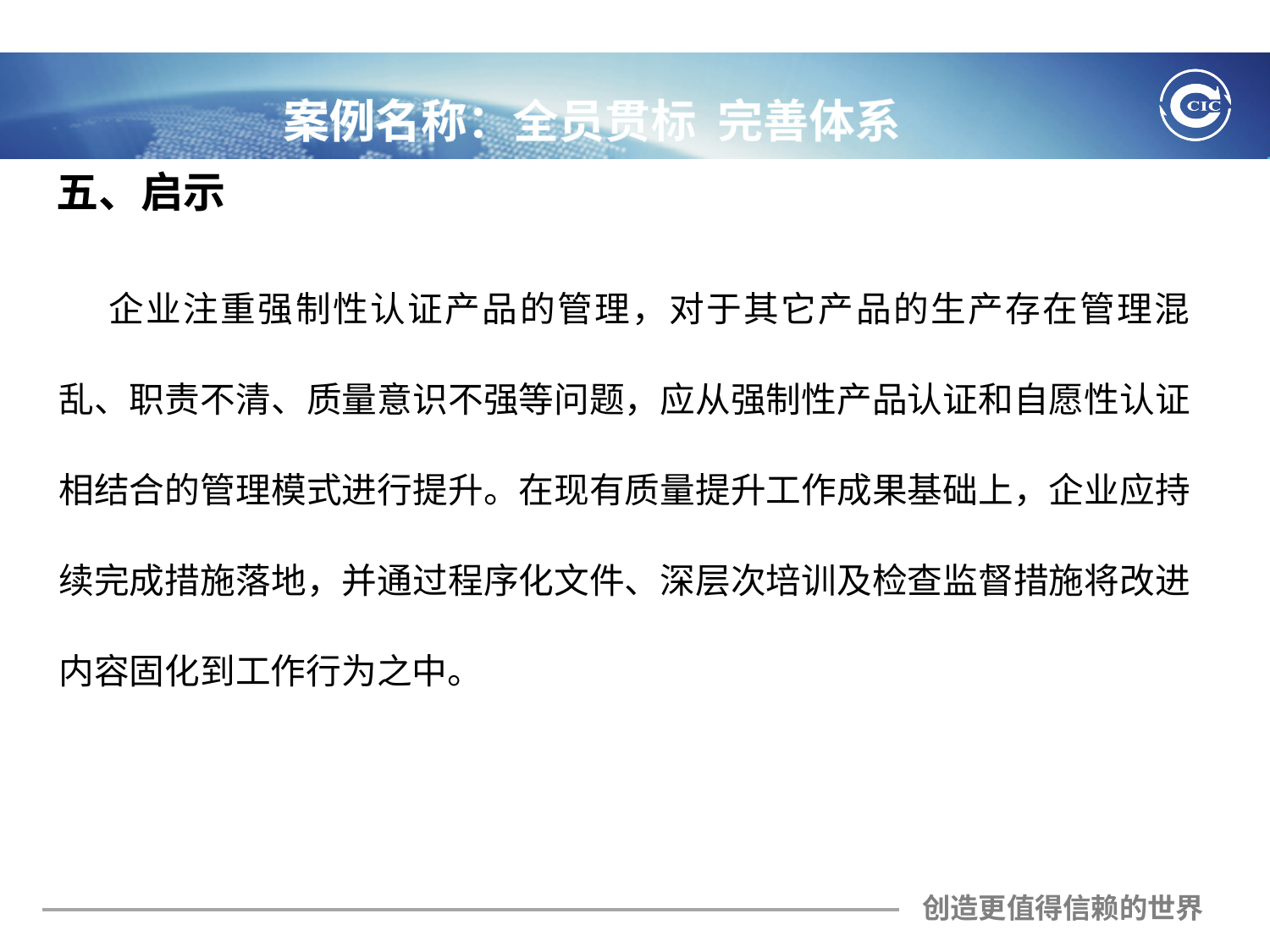

案例名称：全员贯标  完善体系
五、启示
    企业注重强制性认证产品的管理，对于其它产品的生产存在管理混乱、职责不清、质量意识不强等问题，应从强制性产品认证和自愿性认证相结合的管理模式进行提升。在现有质量提升工作成果基础上，企业应持续完成措施落地，并通过程序化文件、深层次培训及检查监督措施将改进内容固化到工作行为之中。